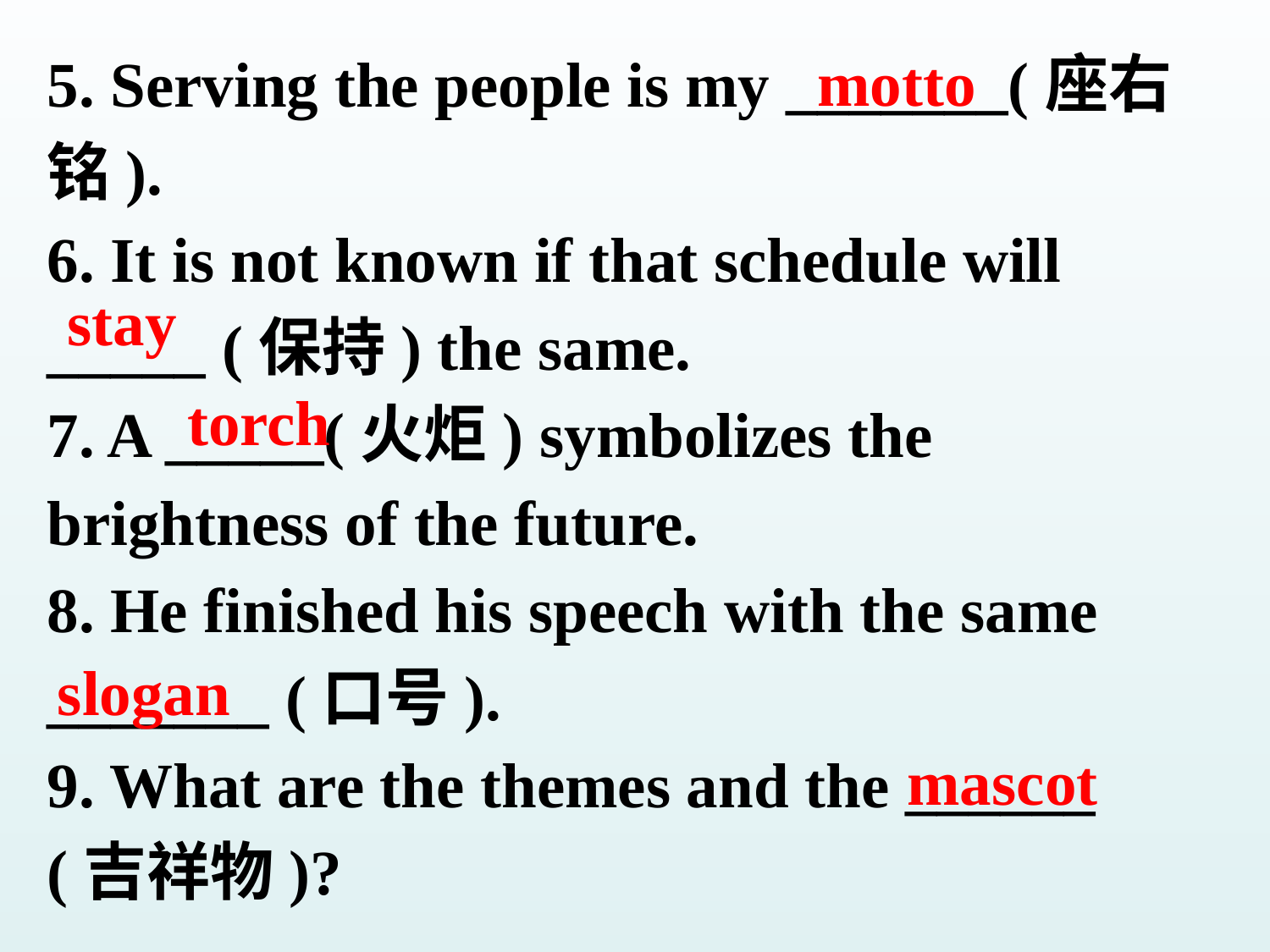

5. Serving the people is my _______(座右铭).
6. It is not known if that schedule will _____ (保持) the same.
7. A _____(火炬) symbolizes the brightness of the future.
8. He finished his speech with the same _______ (口号).
9. What are the themes and the ______ (吉祥物)?
motto
stay
torch
slogan
mascot